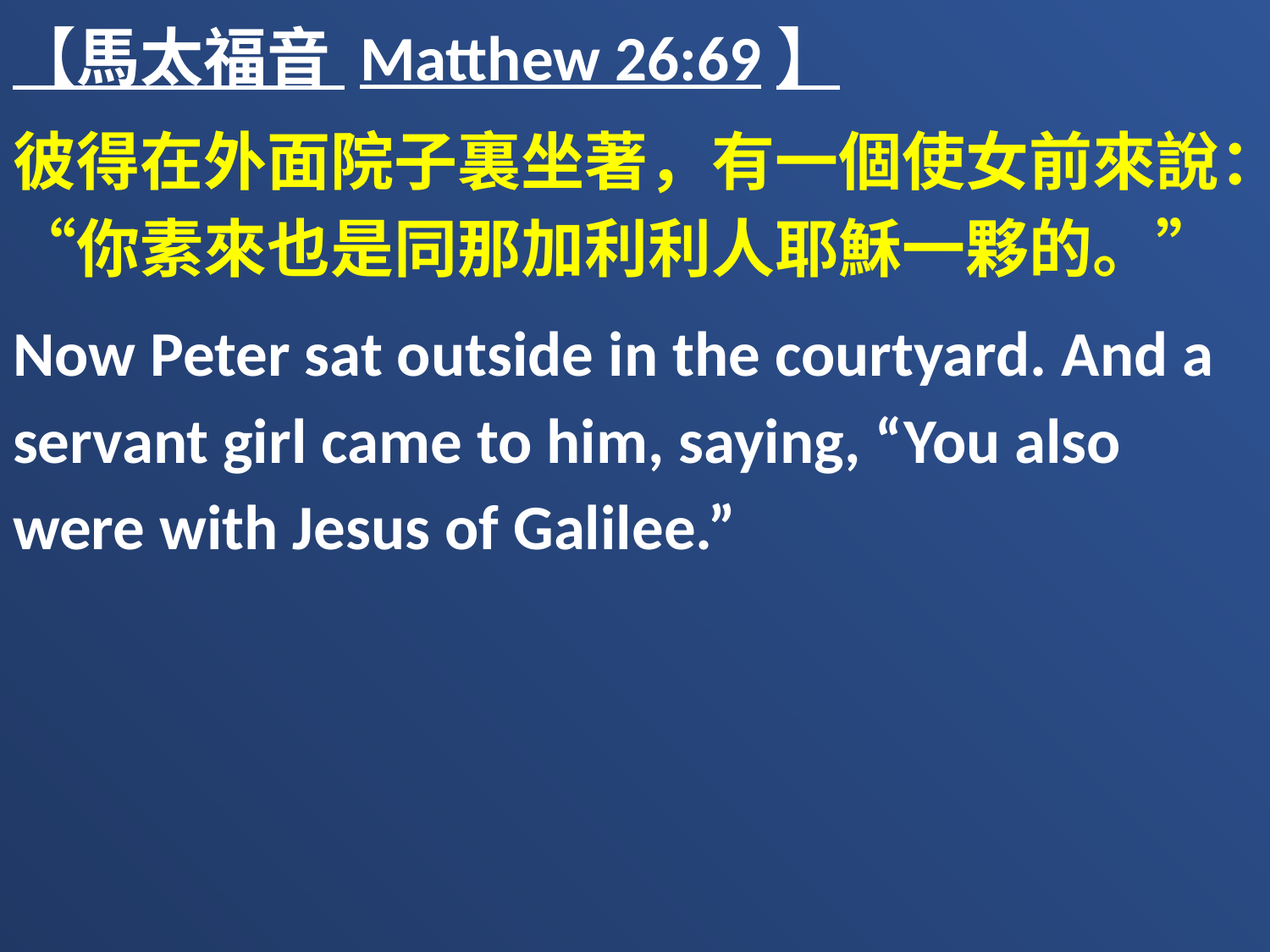

【馬太福音 Matthew 26:69】
彼得在外面院子裏坐著，有一個使女前來說：“你素來也是同那加利利人耶穌一夥的。”
Now Peter sat outside in the courtyard. And a servant girl came to him, saying, “You also were with Jesus of Galilee.”